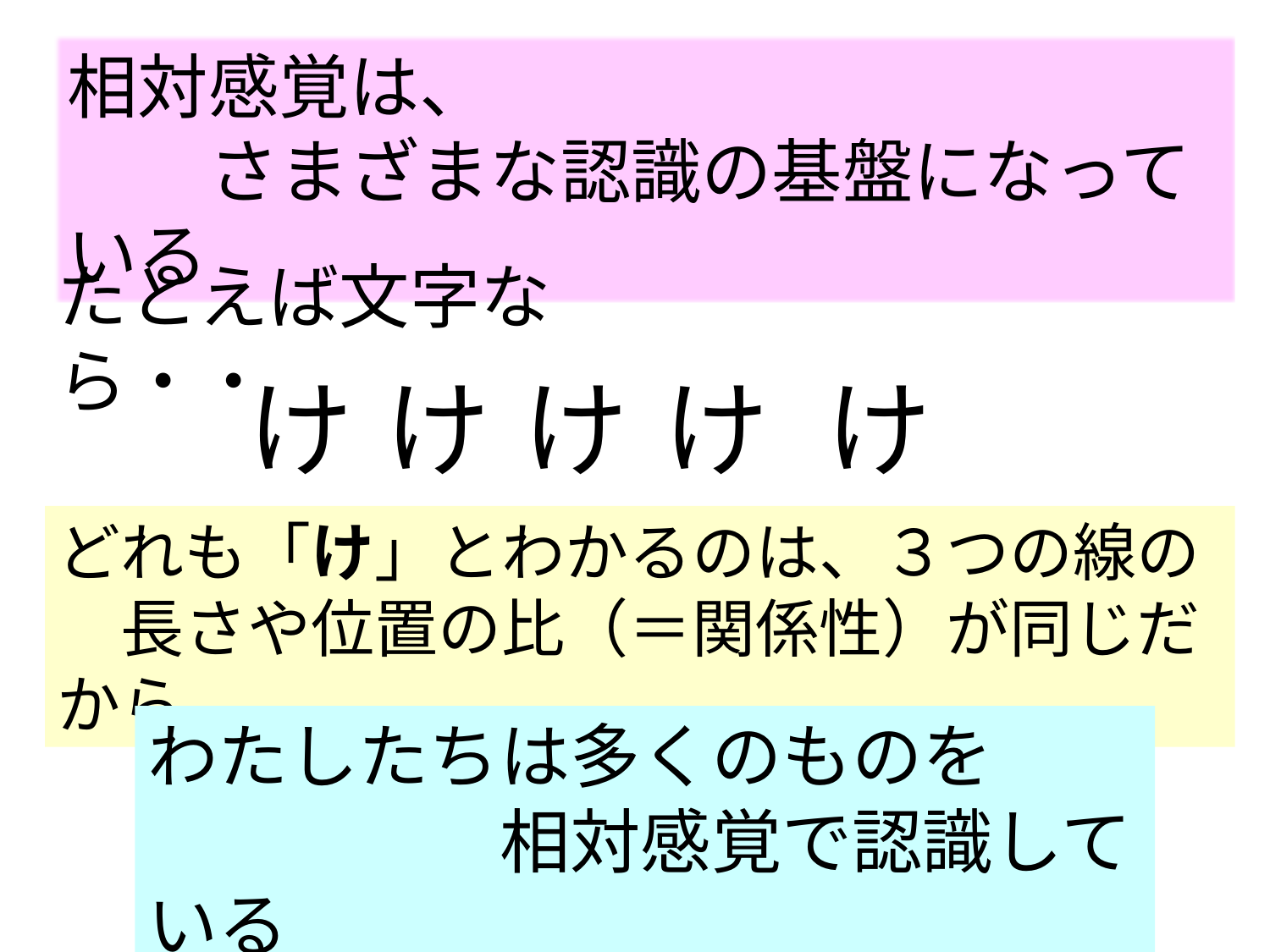

相対感覚は、
　　さまざまな認識の基盤になっている
たとえば文字なら・・
け　け　け　け　け　け
どれも「け」とわかるのは、３つの線の
　長さや位置の比（＝関係性）が同じだから
わたしたちは多くのものを
　　　　　相対感覚で認識している